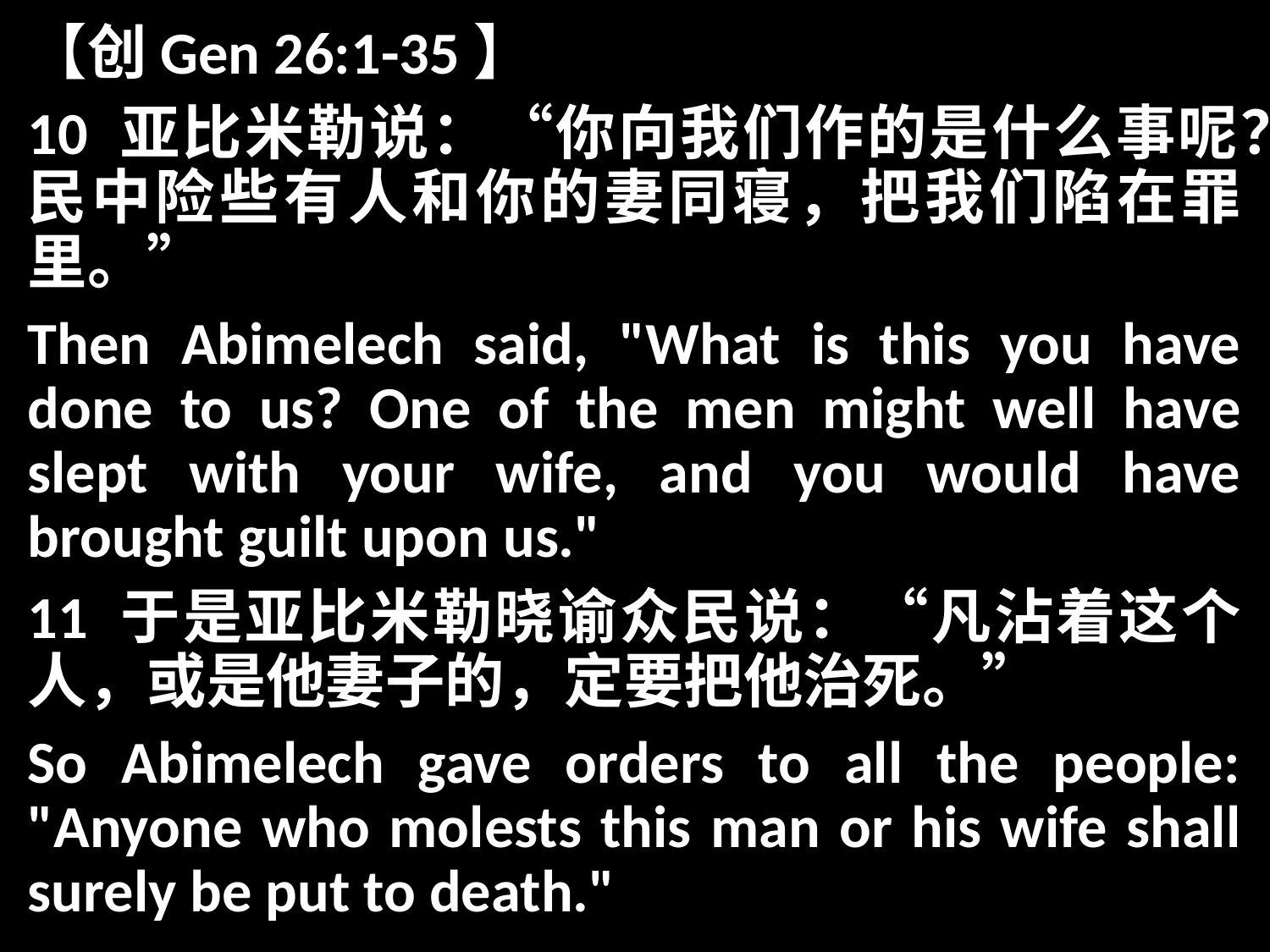

【创Gen 26:1-35】
10 亚比米勒说：“你向我们作的是什么事呢？民中险些有人和你的妻同寝，把我们陷在罪里。”
Then Abimelech said, "What is this you have done to us? One of the men might well have slept with your wife, and you would have brought guilt upon us."
11 于是亚比米勒晓谕众民说：“凡沾着这个人，或是他妻子的，定要把他治死。”
So Abimelech gave orders to all the people: "Anyone who molests this man or his wife shall surely be put to death."